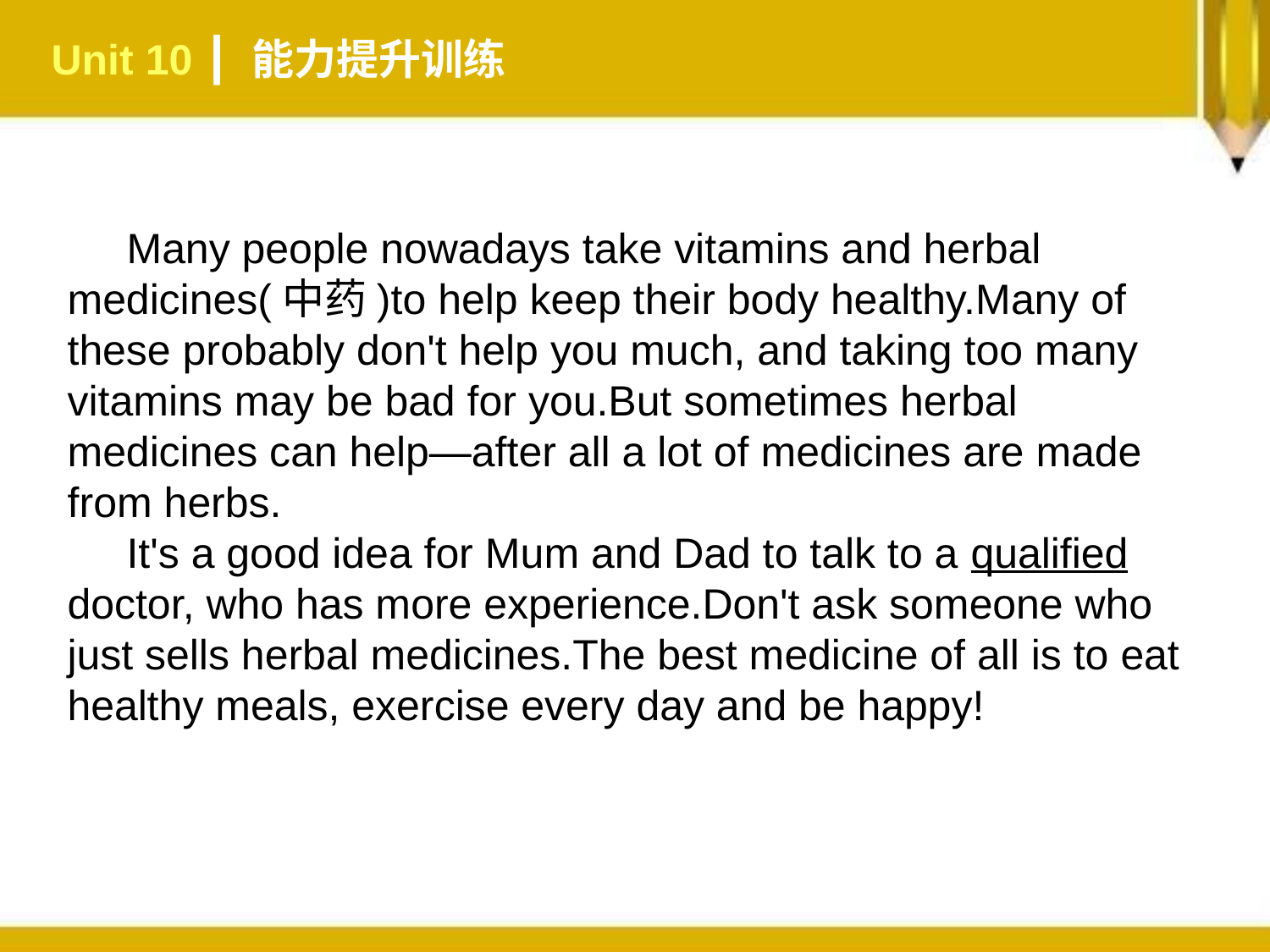

Unit 10 ┃ 能力提升训练
     Many people nowadays take vitamins and herbal medicines(中药)to help keep their body healthy.Many of these probably don't help you much, and taking too many vitamins may be bad for you.But sometimes herbal medicines can help—after all a lot of medicines are made from herbs.
     It's a good idea for Mum and Dad to talk to a qualified doctor, who has more experience.Don't ask someone who just sells herbal medicines.The best medicine of all is to eat healthy meals, exercise every day and be happy!